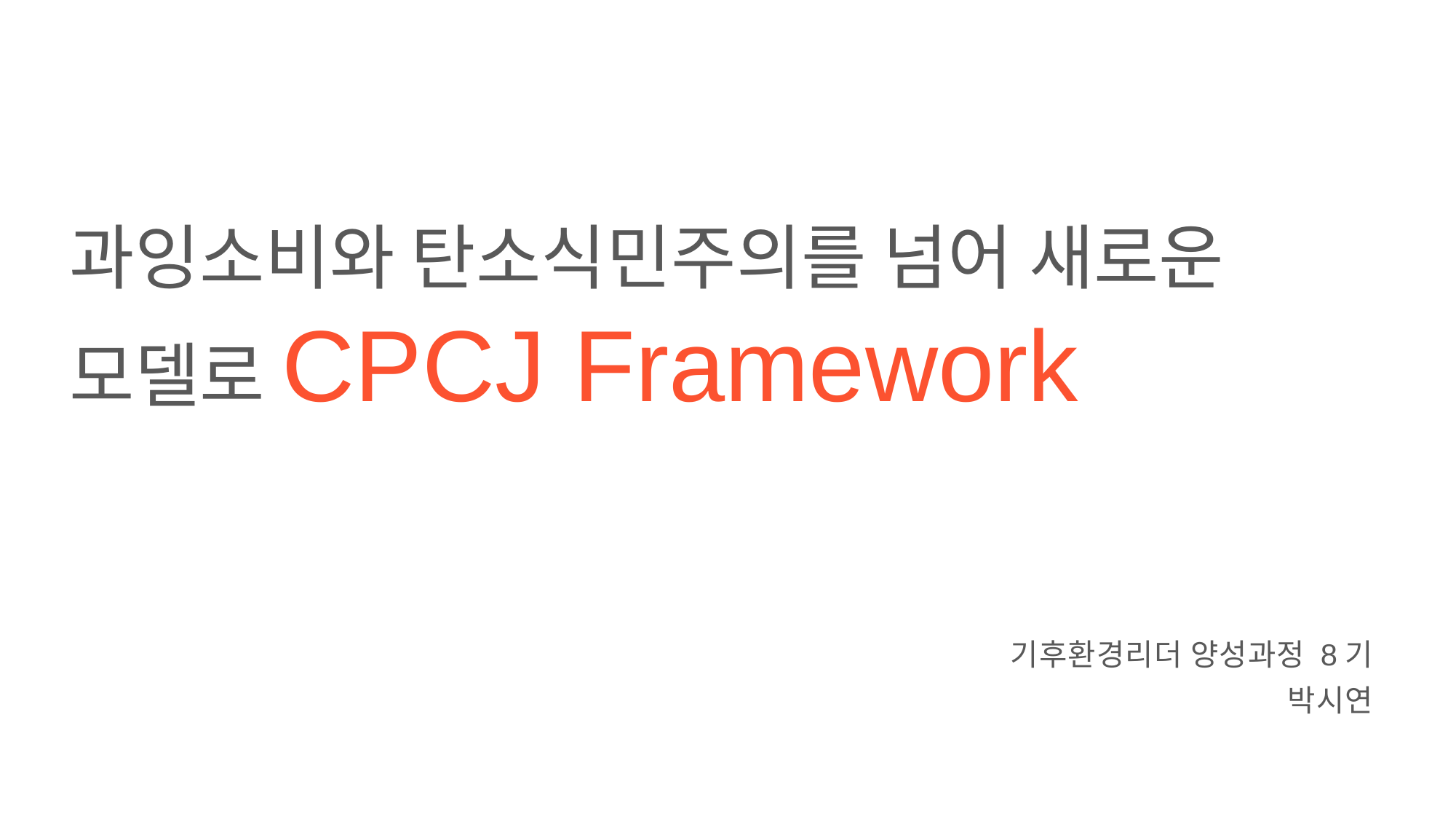

과잉소비와 탄소식민주의를 넘어 새로운 모델로CPCJ Framework
기후환경리더 양성과정 8기
박시연